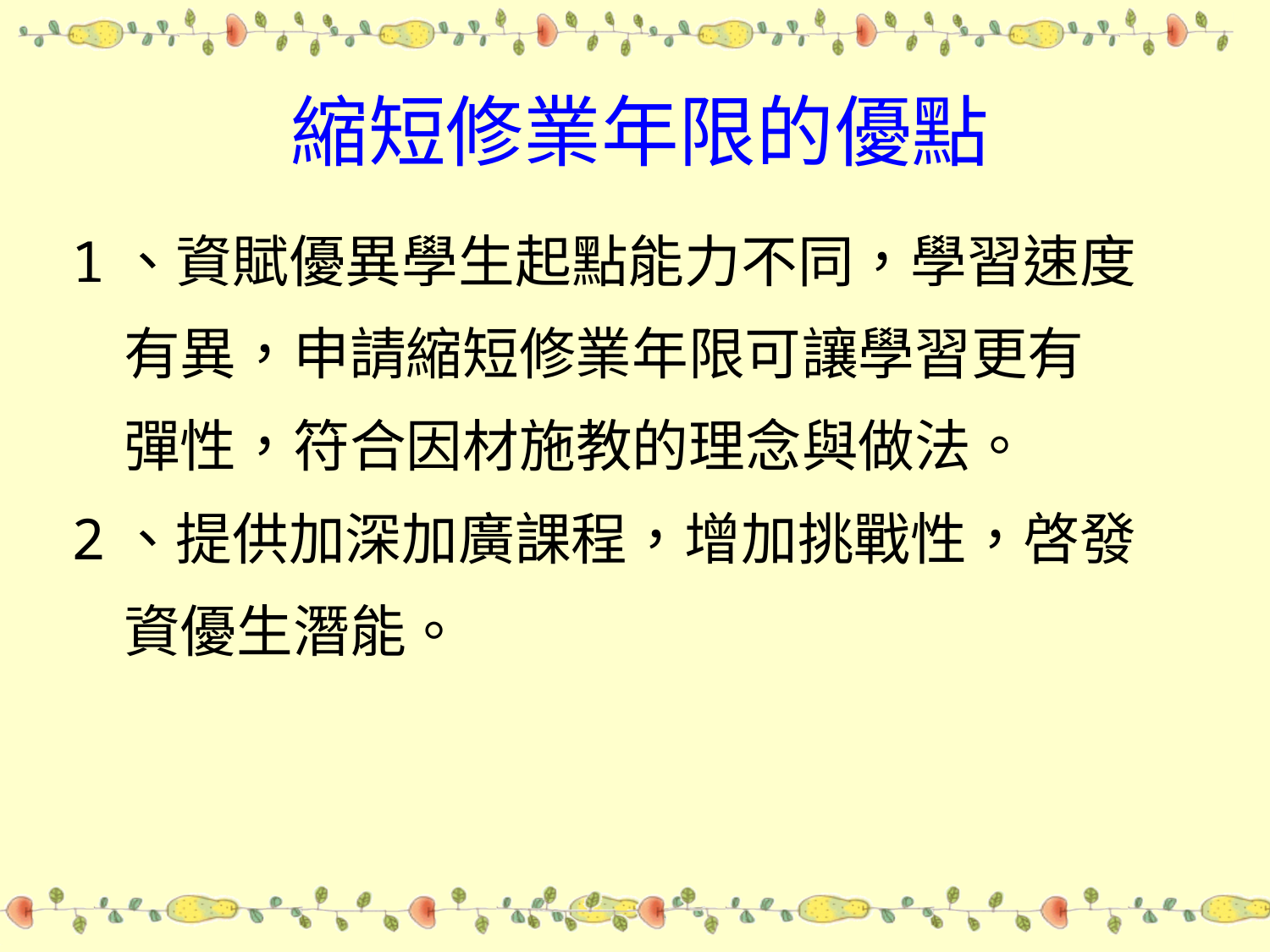

縮短修業年限的優點
1、資賦優異學生起點能力不同，學習速度
   有異，申請縮短修業年限可讓學習更有
   彈性，符合因材施教的理念與做法。
2、提供加深加廣課程，增加挑戰性，啓發
   資優生潛能。